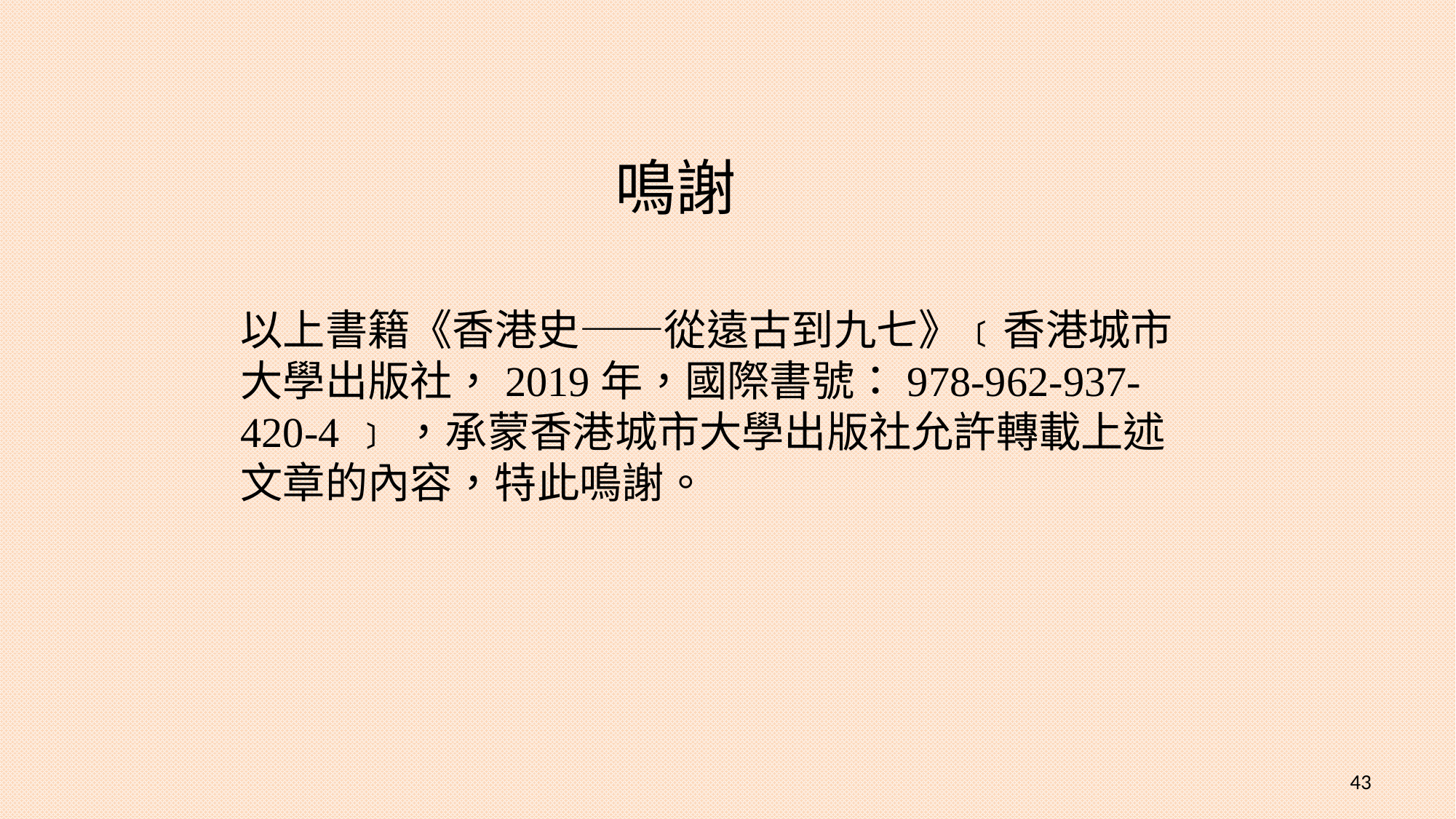

鳴謝
以上書籍《香港史——從遠古到九七》﹝香港城市大學出版社，2019年，國際書號：978-962-937-420-4 ﹞，承蒙香港城市大學出版社允許轉載上述文章的內容，特此鳴謝。
43